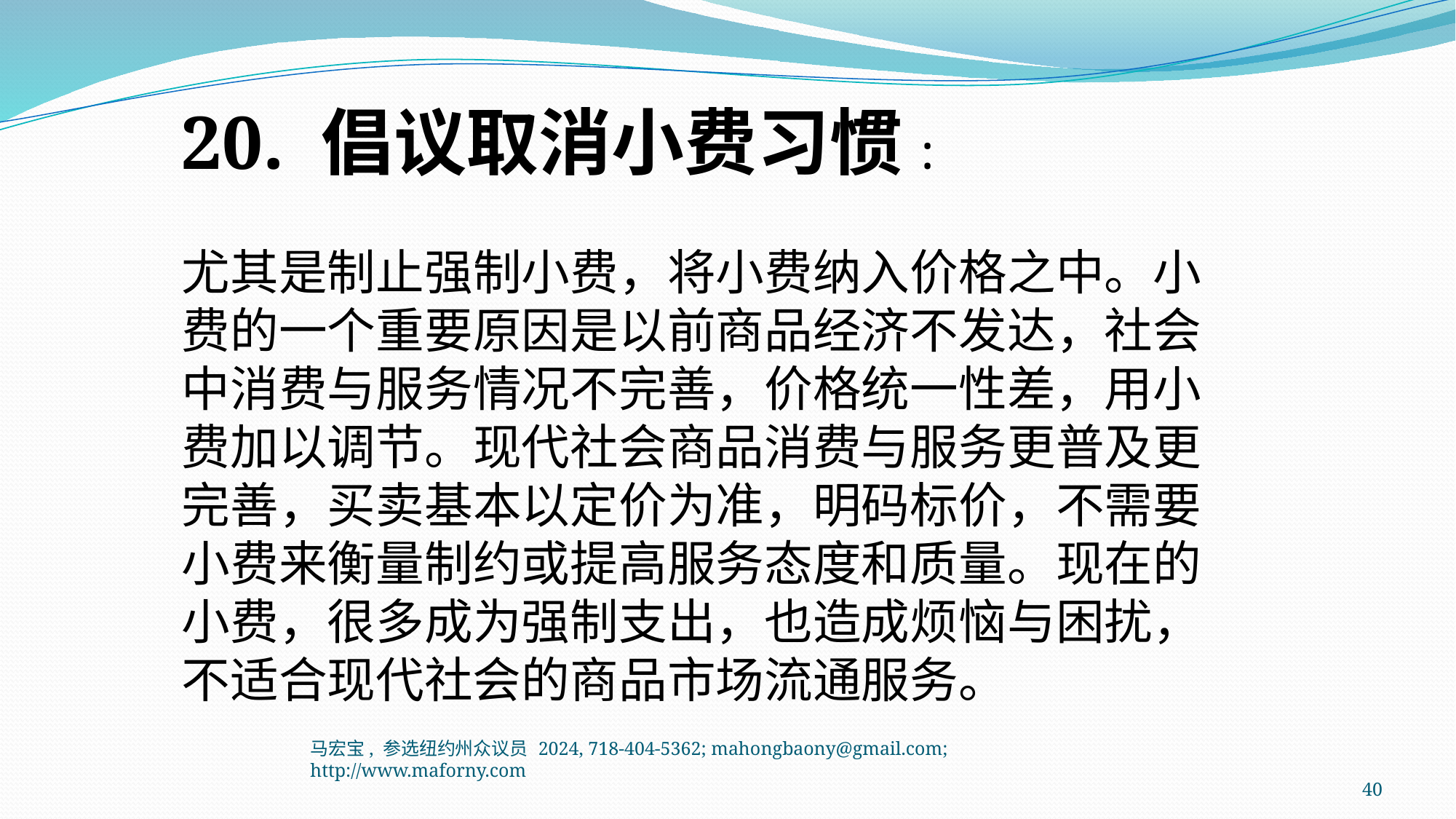

20. 倡议取消小费习惯:

尤其是制止强制小费，将小费纳入价格之中。小费的一个重要原因是以前商品经济不发达，社会中消费与服务情况不完善，价格统一性差，用小费加以调节。现代社会商品消费与服务更普及更完善，买卖基本以定价为准，明码标价，不需要小费来衡量制约或提高服务态度和质量。现在的小费，很多成为强制支出，也造成烦恼与困扰，不适合现代社会的商品市场流通服务。
马宏宝, 参选纽约州众议员 2024, 718-404-5362; mahongbaony@gmail.com; http://www.maforny.com
40